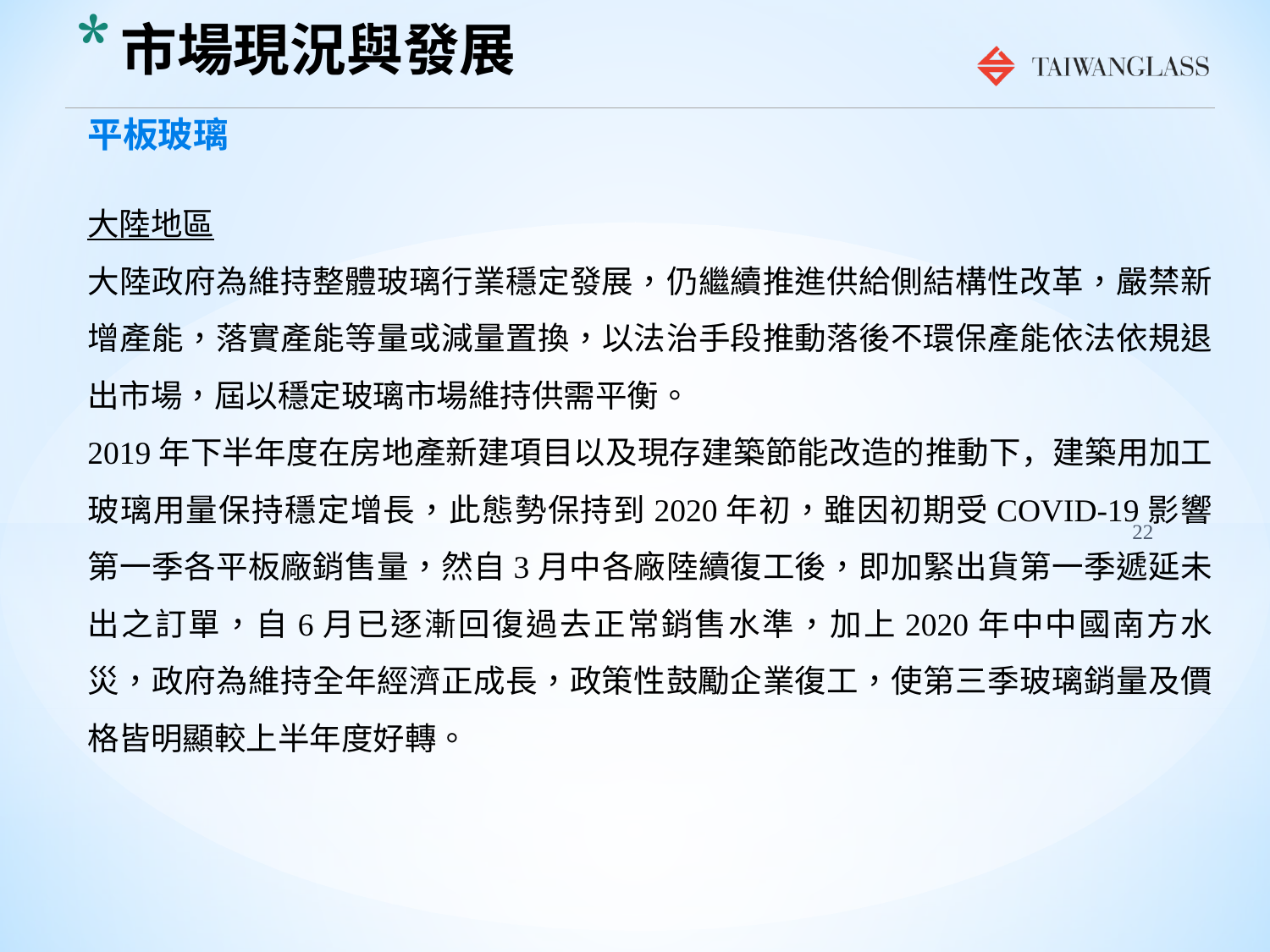

# 市場現況與發展
平板玻璃
大陸地區
大陸政府為維持整體玻璃行業穩定發展，仍繼續推進供給側結構性改革，嚴禁新增產能，落實產能等量或減量置換，以法治手段推動落後不環保產能依法依規退出市場，屆以穩定玻璃市場維持供需平衡。
2019年下半年度在房地產新建項目以及現存建築節能改造的推動下，建築用加工玻璃用量保持穩定增長，此態勢保持到2020年初，雖因初期受COVID-19影響第一季各平板廠銷售量，然自3月中各廠陸續復工後，即加緊出貨第一季遞延未出之訂單，自6月已逐漸回復過去正常銷售水準，加上2020年中中國南方水災，政府為維持全年經濟正成長，政策性鼓勵企業復工，使第三季玻璃銷量及價格皆明顯較上半年度好轉。

22